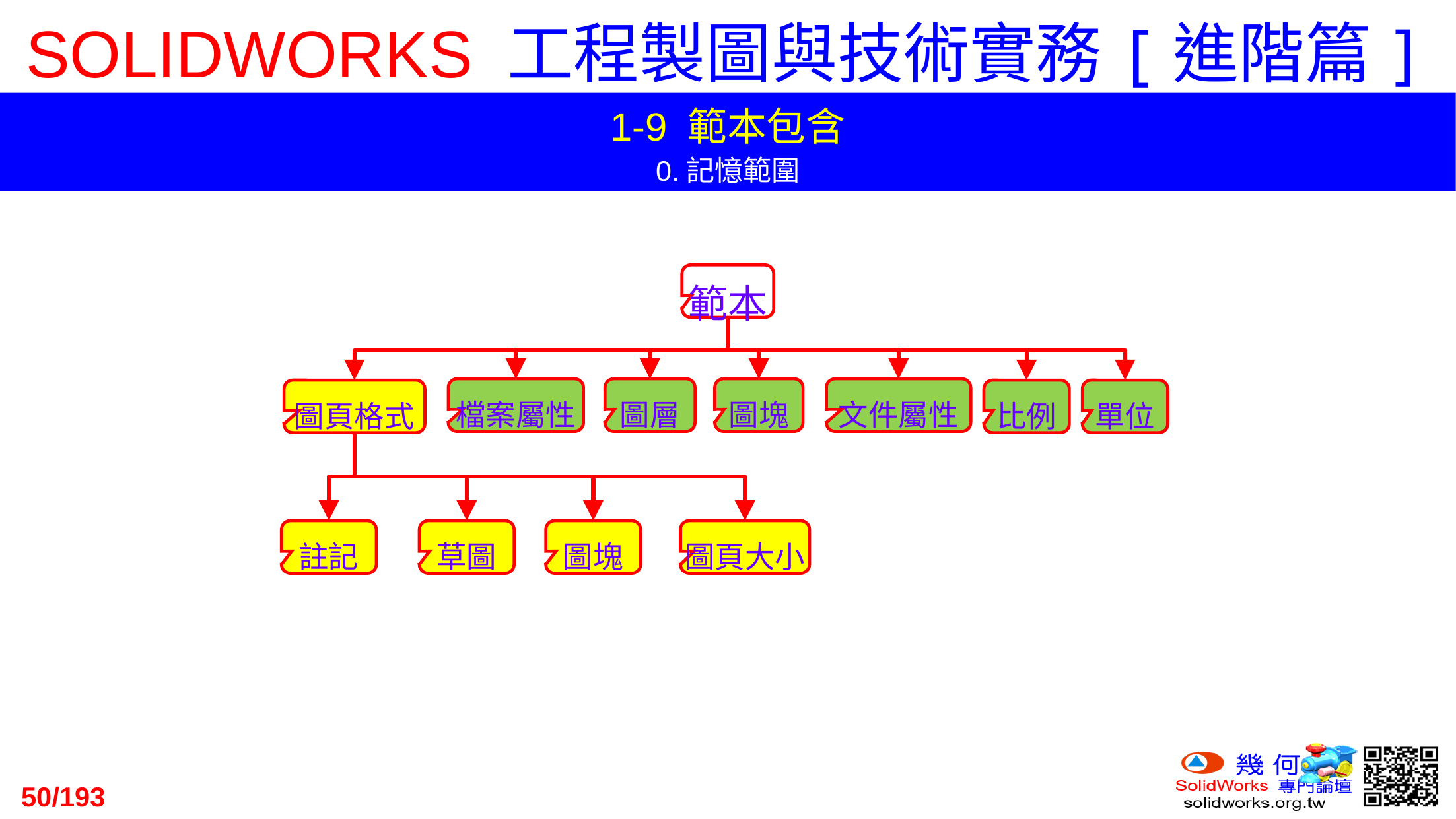

1-9 範本包含
0.記憶範圍
範本
檔案屬性
圖層
圖塊
文件屬性
圖頁格式
比例
單位
註記
草圖
圖塊
圖頁大小